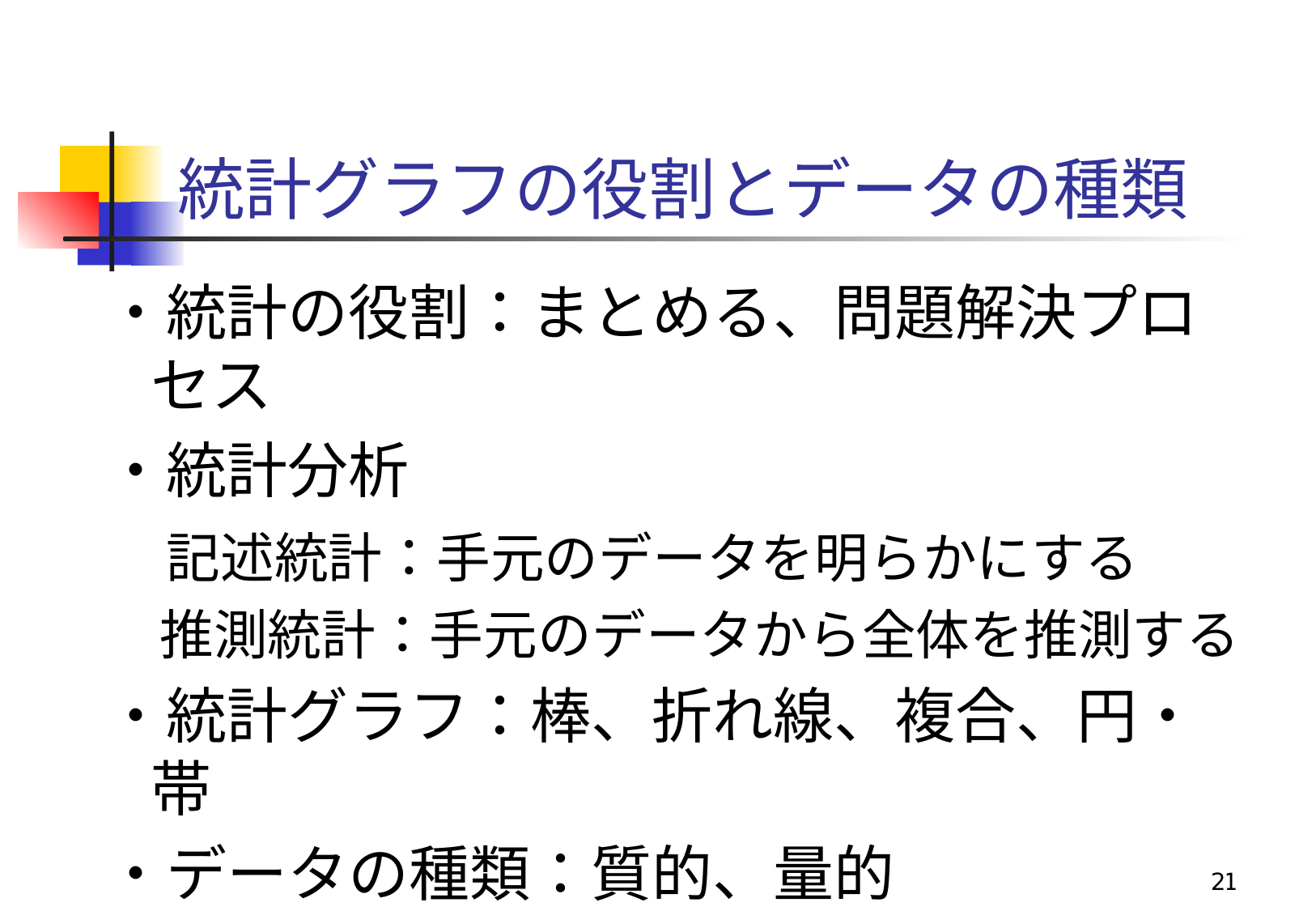

# 統計グラフの役割とデータの種類
・統計の役割：まとめる、問題解決プロセス
・統計分析
　記述統計：手元のデータを明らかにする
　推測統計：手元のデータから全体を推測する
・統計グラフ：棒、折れ線、複合、円・帯
・データの種類：質的、量的
・データの探し方：e-stat、なるほど統計学園

21